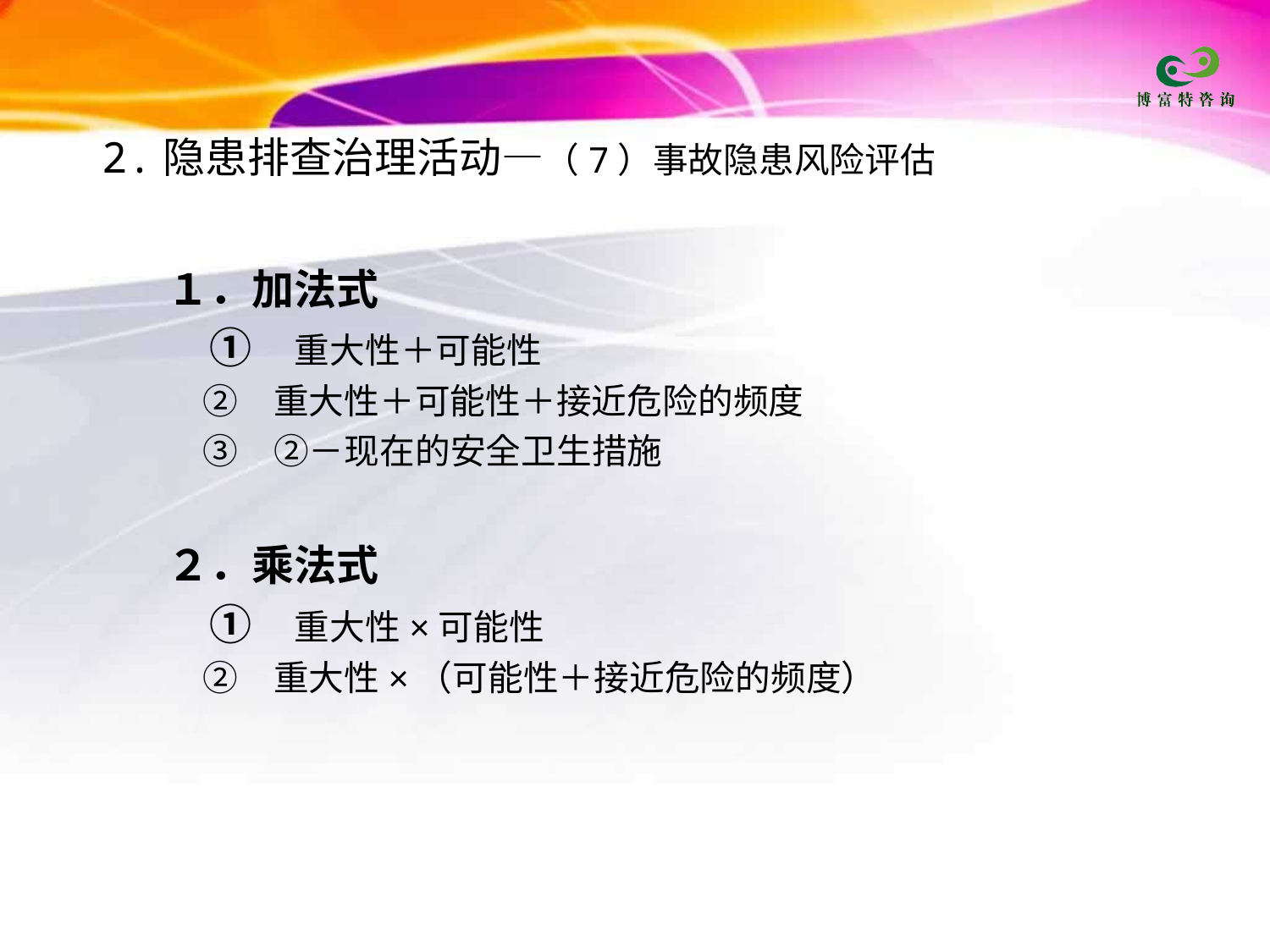

2.隐患排查治理活动—（7）事故隐患风险评估
１．加法式
　①　重大性＋可能性
　②　重大性＋可能性＋接近危险的频度
　③　②－现在的安全卫生措施

２．乘法式
　①　重大性×可能性
　②　重大性×（可能性＋接近危险的频度）